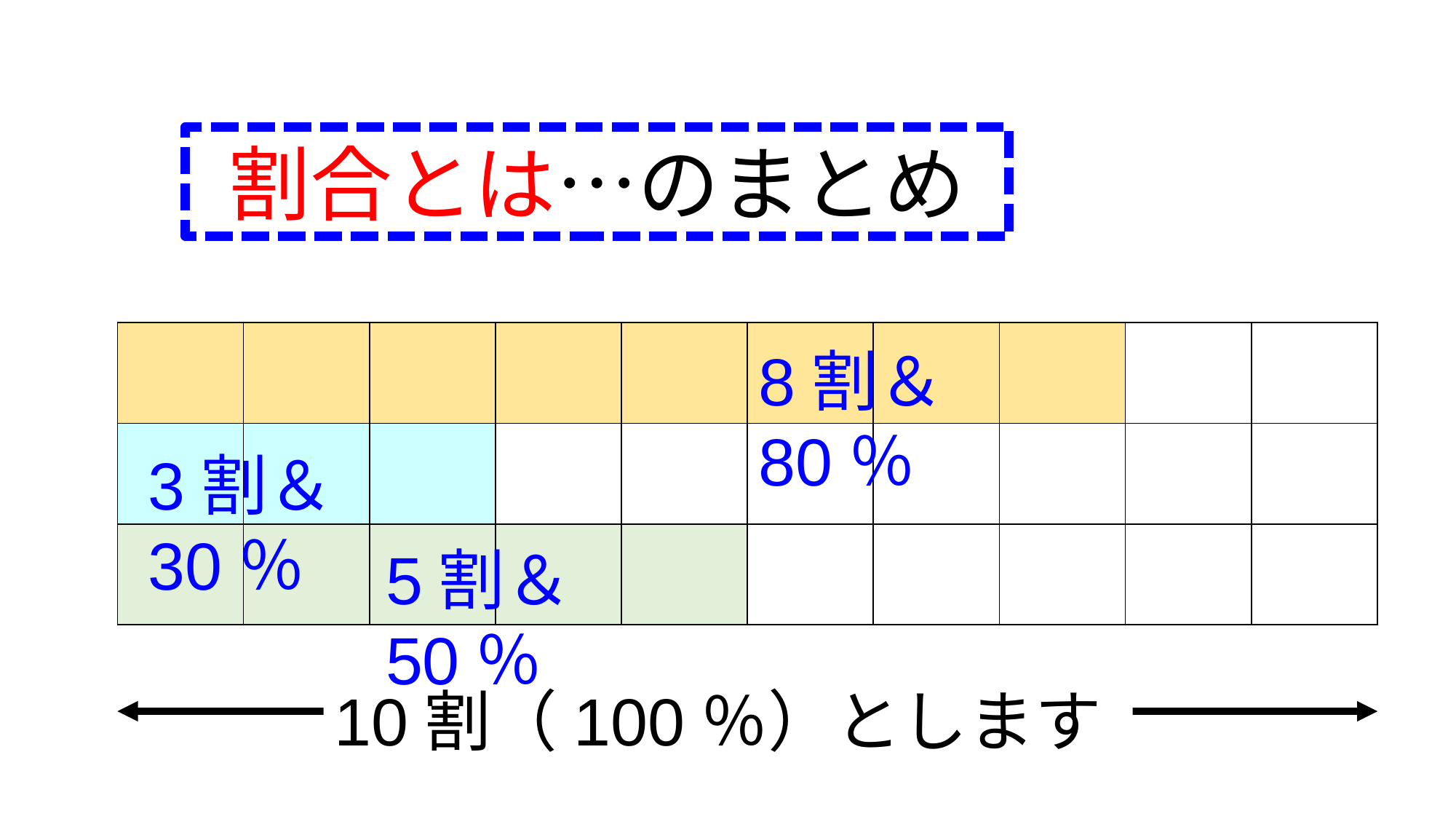

割合とは…のまとめ
|  |  |  |  |  |  |  |  |  |  |
| --- | --- | --- | --- | --- | --- | --- | --- | --- | --- |
|  |  |  |  |  |  |  |  |  |  |
|  |  |  |  |  |  |  |  |  |  |
8割＆80％
3割＆30％
5割＆50％
10割（100％）とします